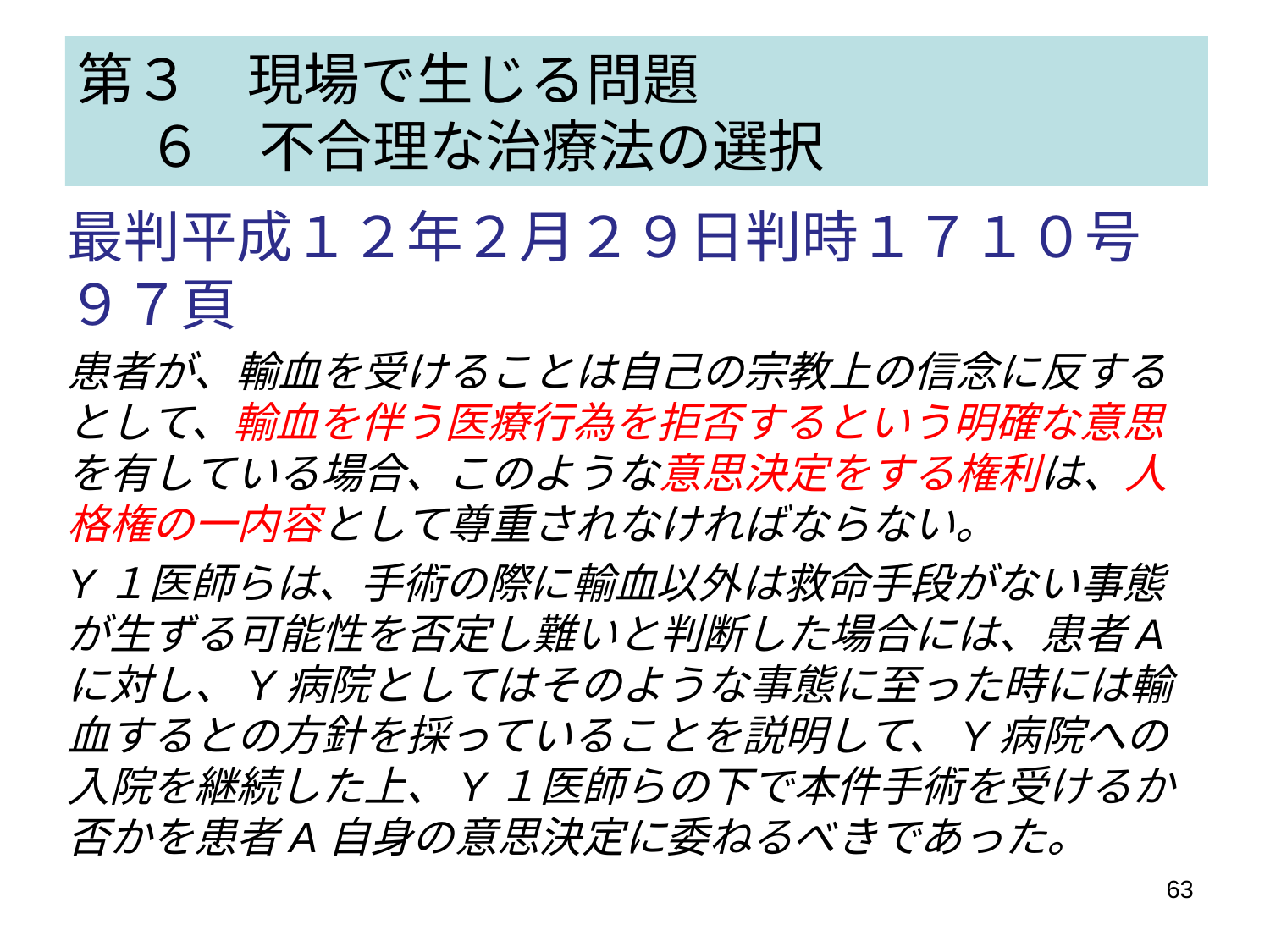

# 第３　現場で生じる問題 　 ６　不合理な治療法の選択
最判平成１２年２月２９日判時１７１０号９７頁
患者が、輸血を受けることは自己の宗教上の信念に反するとして、輸血を伴う医療行為を拒否するという明確な意思を有している場合、このような意思決定をする権利は、人格権の一内容として尊重されなければならない。
Y１医師らは、手術の際に輸血以外は救命手段がない事態が生ずる可能性を否定し難いと判断した場合には、患者Aに対し、Y病院としてはそのような事態に至った時には輸血するとの方針を採っていることを説明して、Y病院への入院を継続した上、Y１医師らの下で本件手術を受けるか否かを患者A自身の意思決定に委ねるべきであった。

63